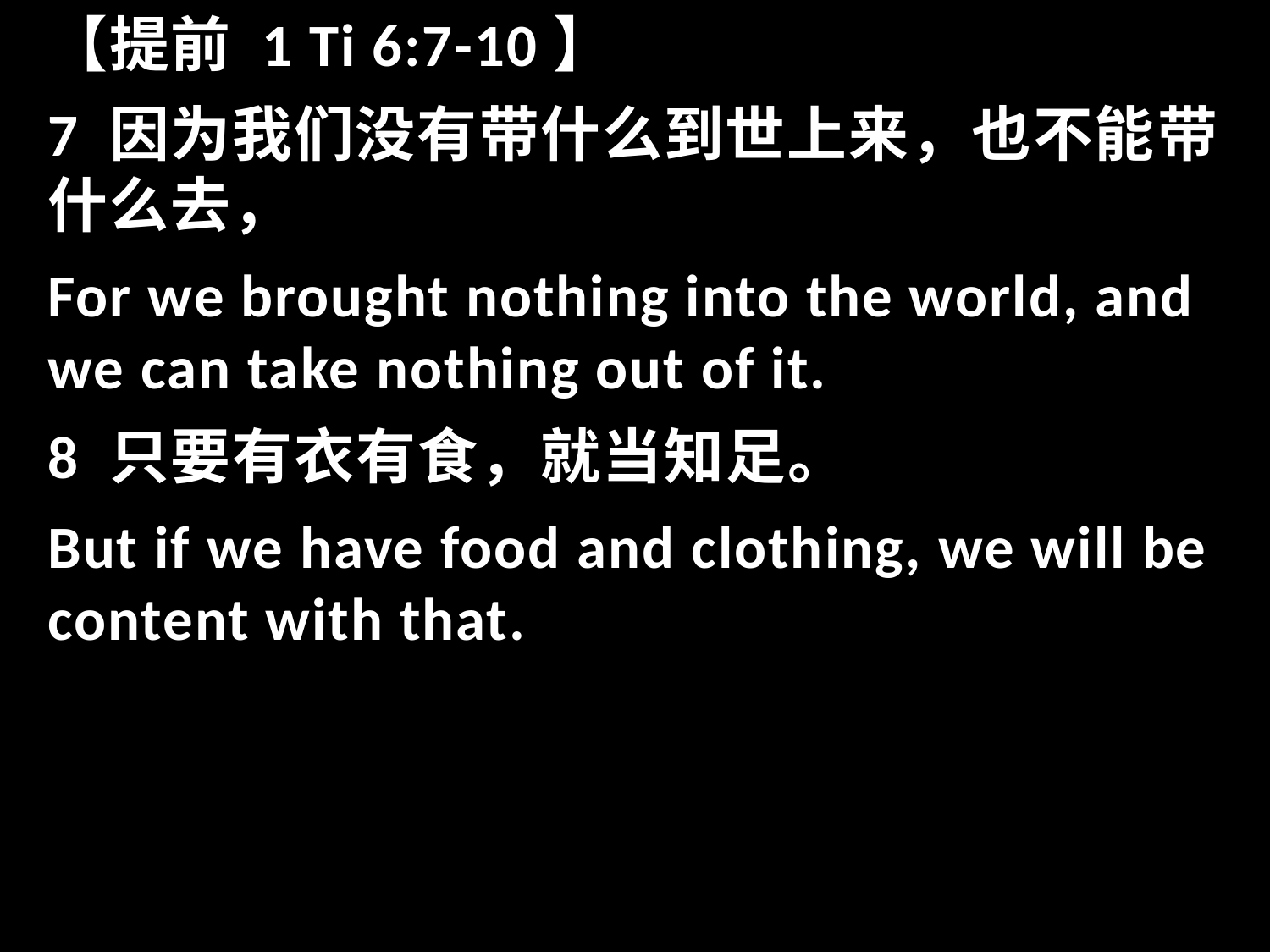

【提前 1 Ti 6:7-10】
7 因为我们没有带什么到世上来，也不能带什么去，
For we brought nothing into the world, and we can take nothing out of it.
8 只要有衣有食，就当知足。
But if we have food and clothing, we will be content with that.